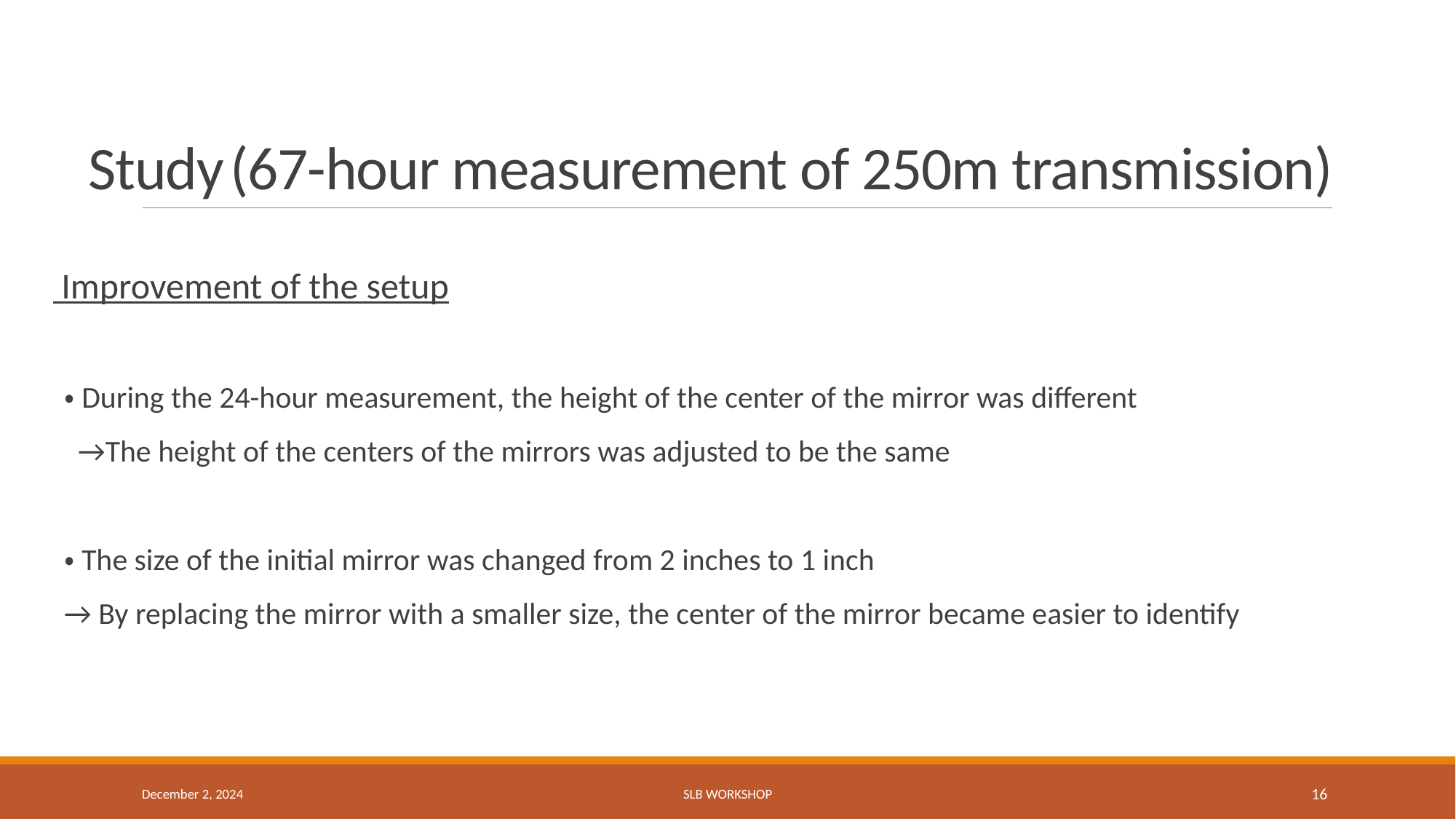

# Study (67-hour measurement of 250m transmission)
 Improvement of the setup

・During the 24-hour measurement, the height of the center of the mirror was different
  →The height of the centers of the mirrors was adjusted to be the same

・The size of the initial mirror was changed from 2 inches to 1 inch
→ By replacing the mirror with a smaller size, the center of the mirror became easier to identify
December 2, 2024
SLB Workshop
16